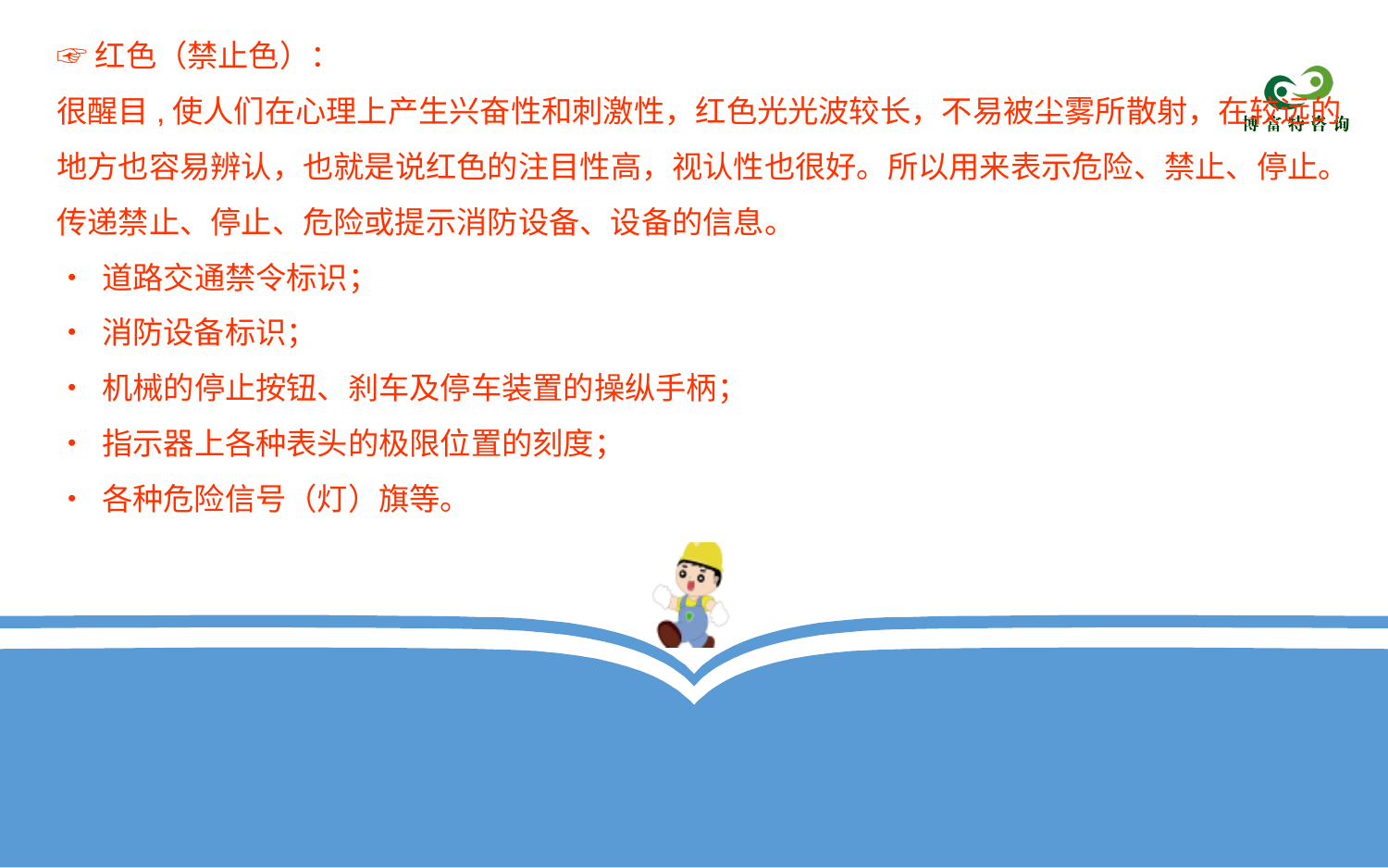

☞红色（禁止色）：
很醒目,使人们在心理上产生兴奋性和刺激性，红色光光波较长，不易被尘雾所散射，在较远的地方也容易辨认，也就是说红色的注目性高，视认性也很好。所以用来表示危险、禁止、停止。
传递禁止、停止、危险或提示消防设备、设备的信息。
• 道路交通禁令标识；
• 消防设备标识；
• 机械的停止按钮、刹车及停车装置的操纵手柄；
• 指示器上各种表头的极限位置的刻度；
• 各种危险信号（灯）旗等。
23